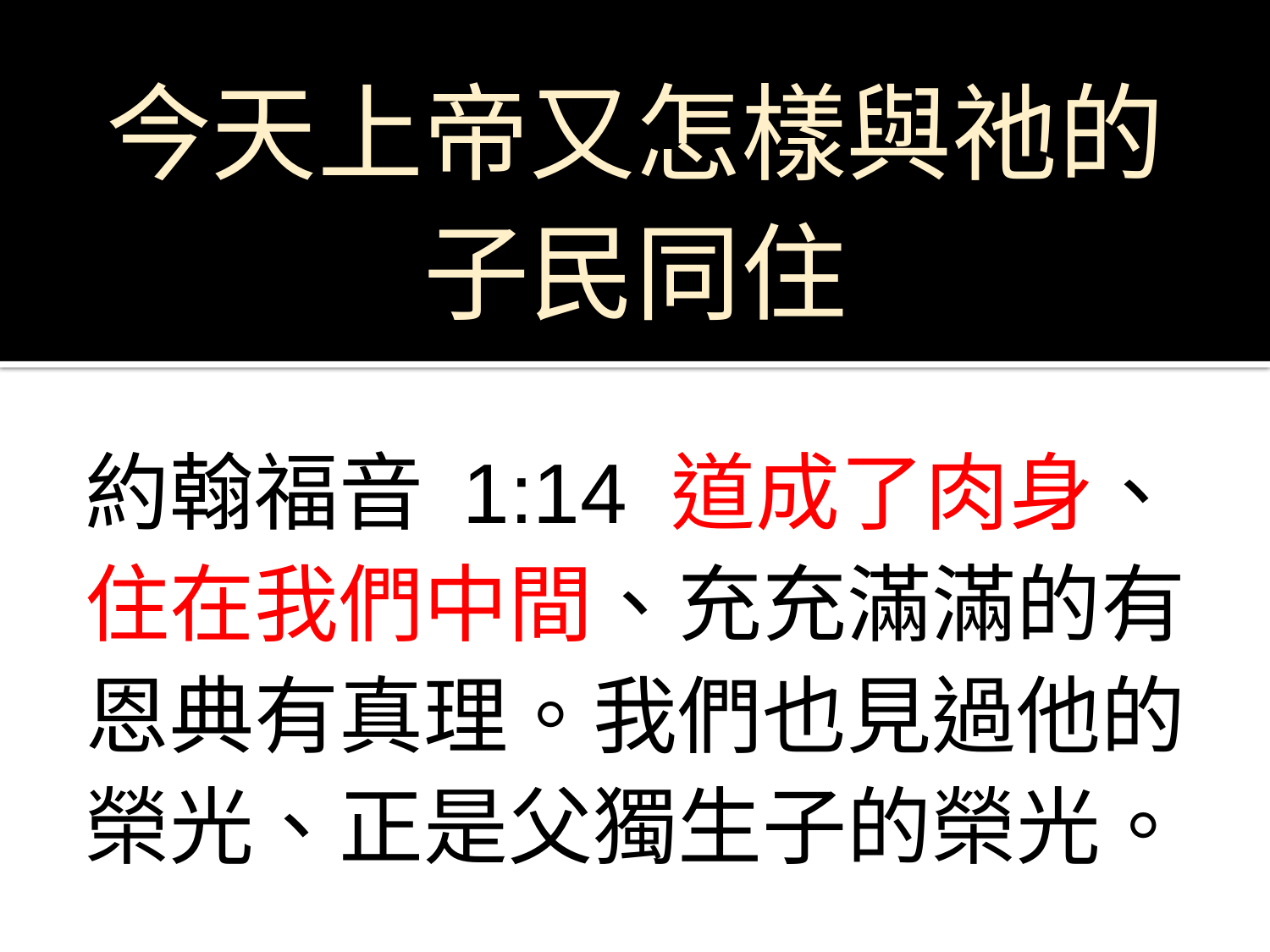

# 今天上帝又怎樣與祂的子民同住
約翰福音 1:14 道成了肉身、住在我們中間、充充滿滿的有恩典有真理。我們也見過他的榮光、正是父獨生子的榮光。